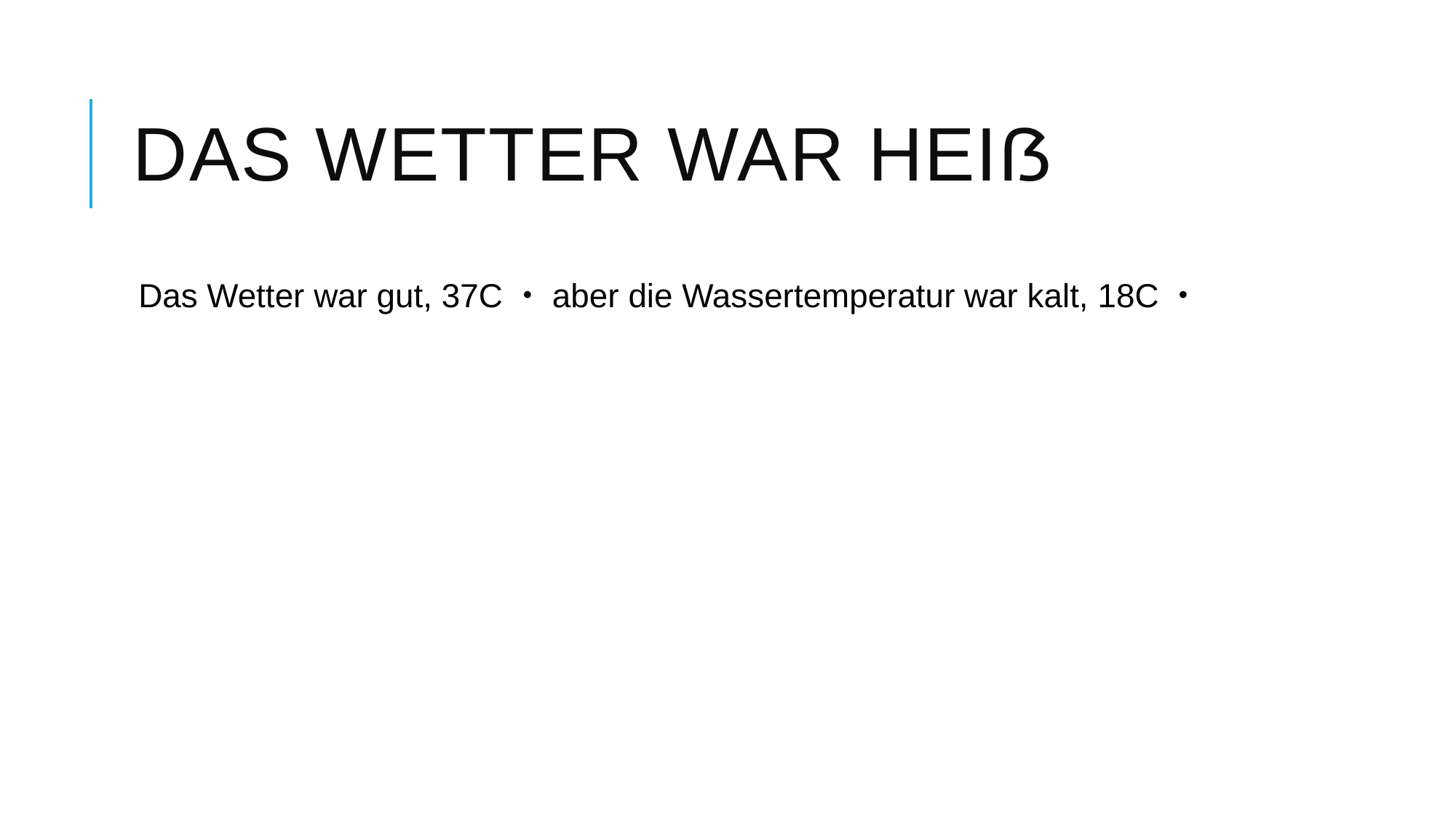

# Das wetter war heiß
Das Wetter war gut, 37C・aber die Wassertemperatur war kalt, 18C・